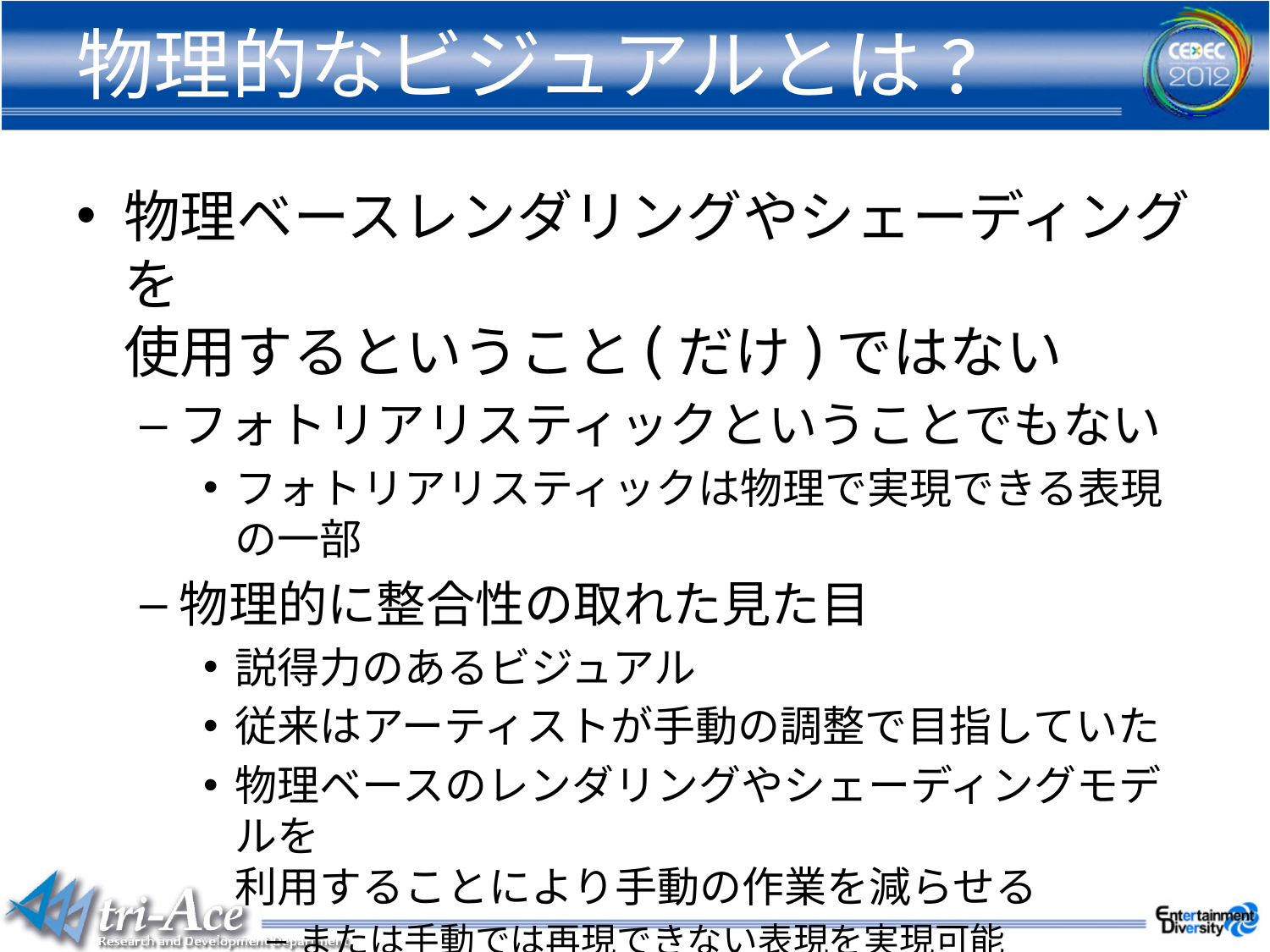

# 物理的なビジュアルとは?
物理ベースレンダリングやシェーディングを
使用するということ(だけ)ではない
フォトリアリスティックということでもない
フォトリアリスティックは物理で実現できる表現の一部
物理的に整合性の取れた見た目
説得力のあるビジュアル
従来はアーティストが手動の調整で目指していた
物理ベースのレンダリングやシェーディングモデルを
利用することにより手動の作業を減らせる
または手動では再現できない表現を実現可能